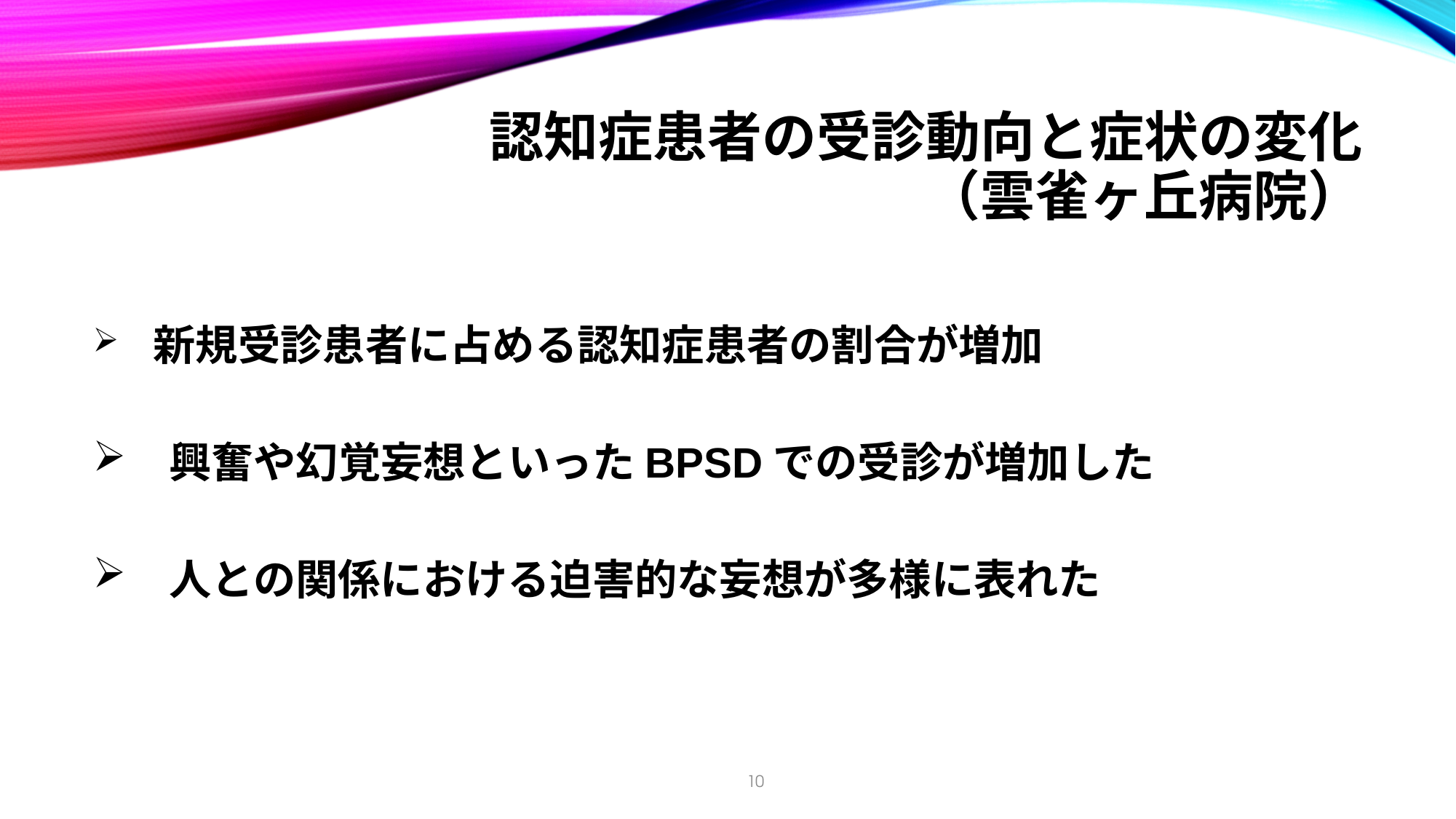

認知症患者の受診動向と症状の変化
（雲雀ヶ丘病院）
　新規受診患者に占める認知症患者の割合が増加
　興奮や幻覚妄想といったBPSDでの受診が増加した
　人との関係における迫害的な妄想が多様に表れた

10